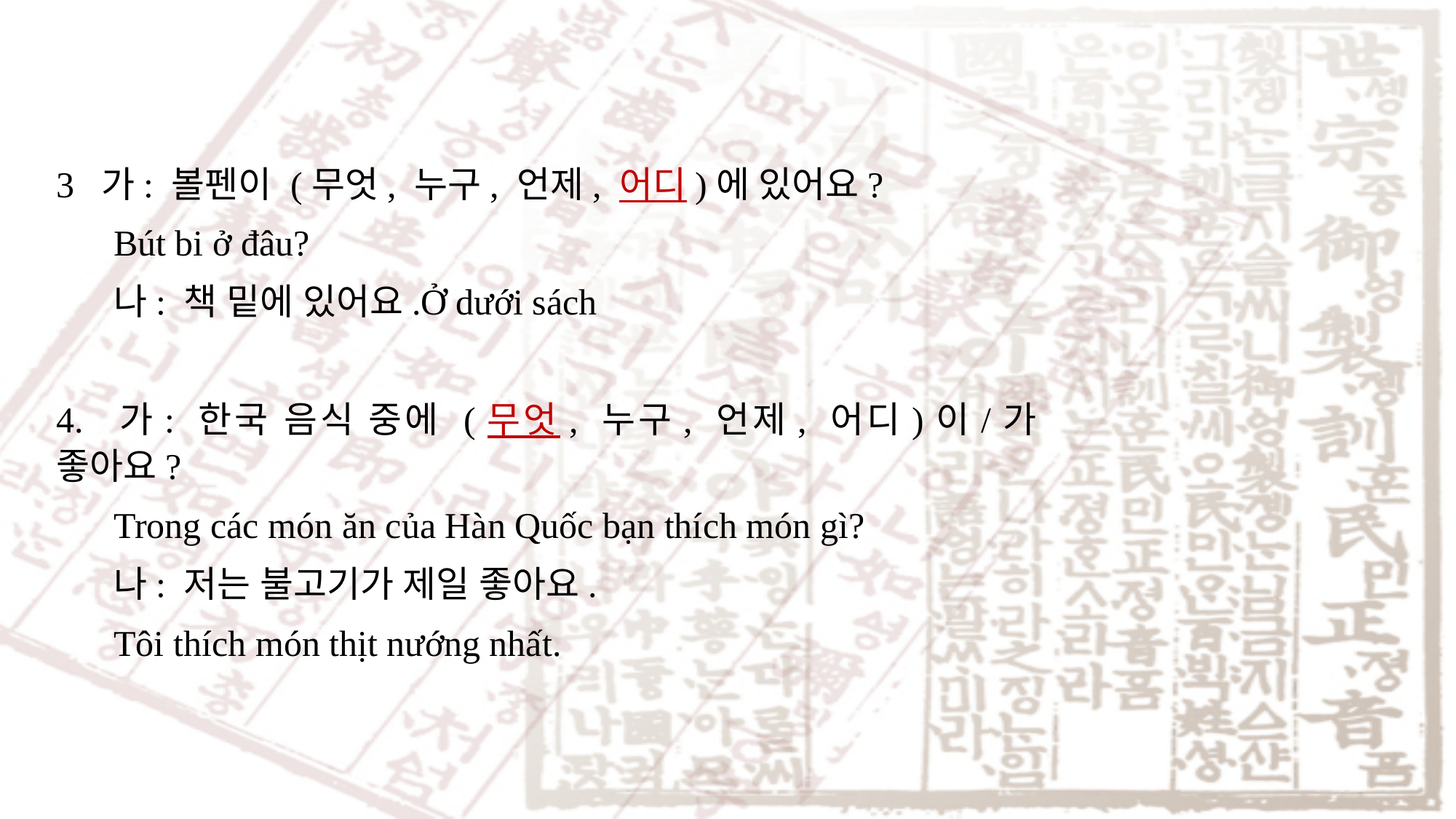

3  가: 볼펜이 (무엇, 누구, 언제, 어디)에 있어요?
Bút bi ở đâu?
나: 책 밑에 있어요.Ở dưới sách

4.  가: 한국 음식 중에 (무엇, 누구, 언제, 어디)이/가 좋아요?
Trong các món ăn của Hàn Quốc bạn thích món gì?
나: 저는 불고기가 제일 좋아요.
Tôi thích món thịt nướng nhất.